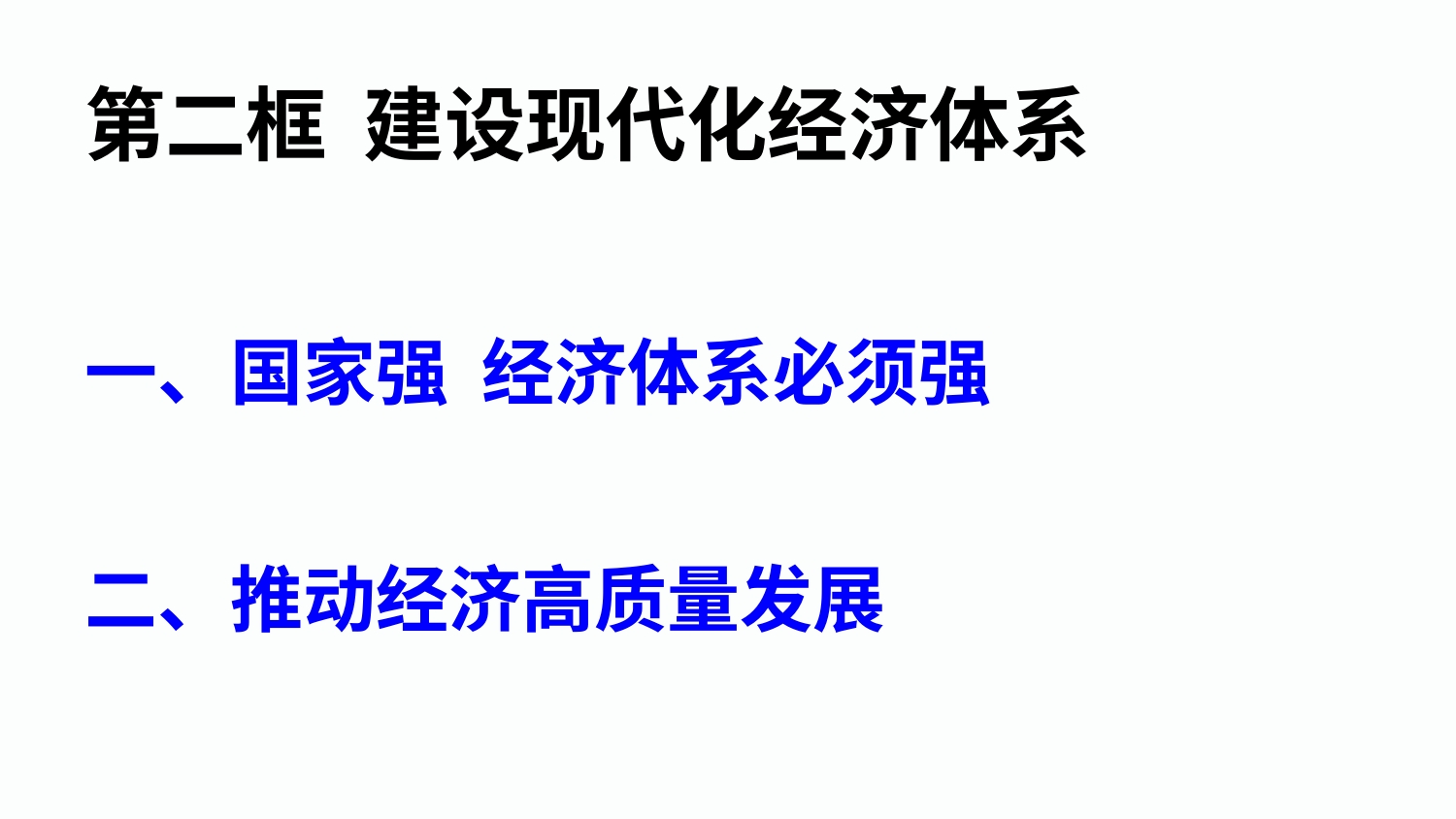

第二框  建设现代化经济体系

一、国家强  经济体系必须强

二、推动经济高质量发展